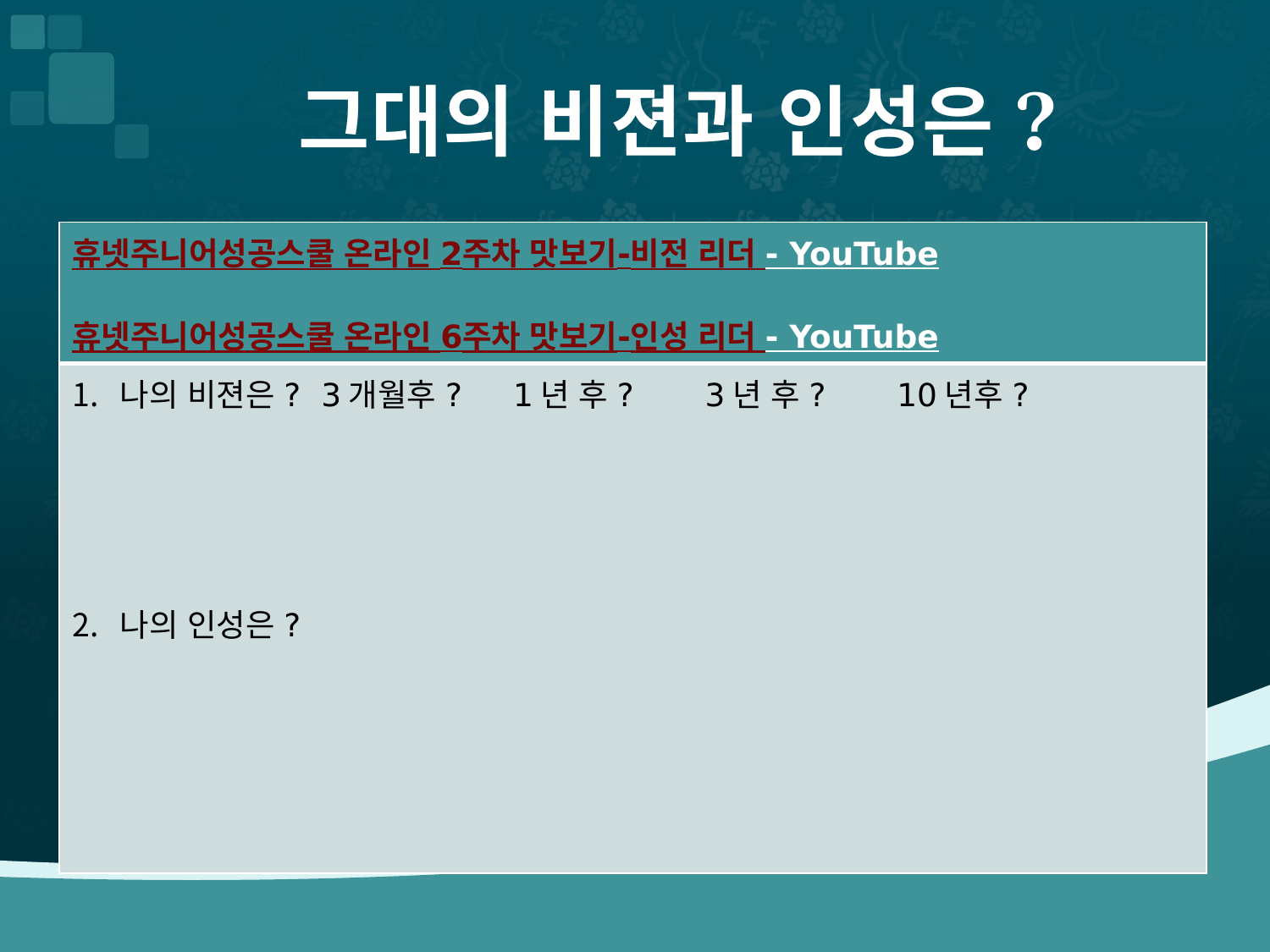

# 그대의 비젼과 인성은?
| 휴넷주니어성공스쿨 온라인 2주차 맛보기-비전 리더 - YouTube 휴넷주니어성공스쿨 온라인 6주차 맛보기-인성 리더 - YouTube |
| --- |
| 나의 비젼은? 3개월후? 1년 후? 3년 후? 10년후? 나의 인성은? |